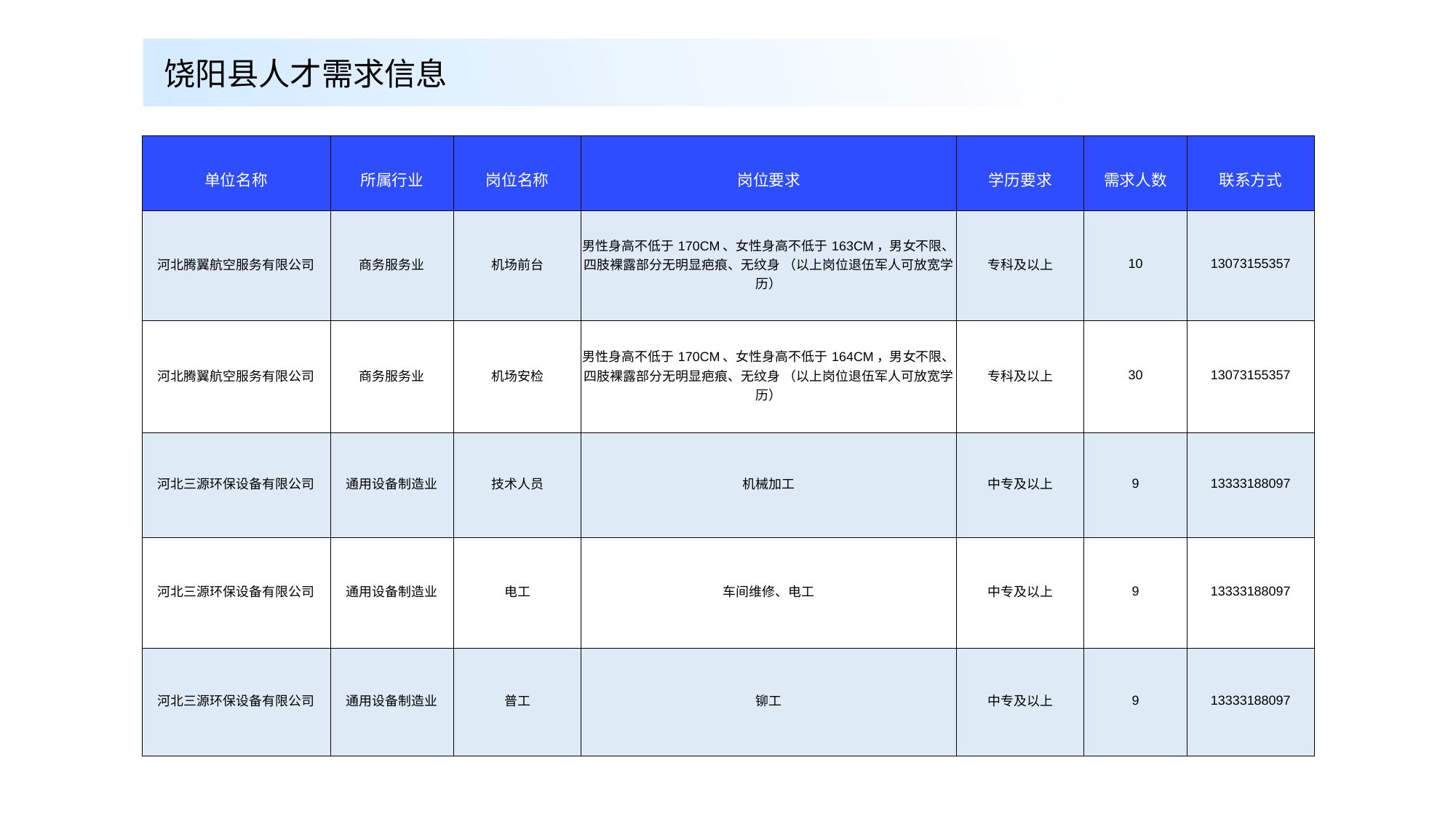

饶阳县人才需求信息
| 单位名称 | 所属行业 | 岗位名称 | 岗位要求 | 学历要求 | 需求人数 | 联系方式 |
| --- | --- | --- | --- | --- | --- | --- |
| 河北腾翼航空服务有限公司 | 商务服务业 | 机场前台 | 男性身高不低于170CM、女性身高不低于163CM，男女不限、四肢裸露部分无明显疤痕、无纹身 （以上岗位退伍军人可放宽学历） | 专科及以上 | 10 | 13073155357 |
| 河北腾翼航空服务有限公司 | 商务服务业 | 机场安检 | 男性身高不低于170CM、女性身高不低于164CM，男女不限、四肢裸露部分无明显疤痕、无纹身 （以上岗位退伍军人可放宽学历） | 专科及以上 | 30 | 13073155357 |
| 河北三源环保设备有限公司 | 通用设备制造业 | 技术人员 | 机械加工 | 中专及以上 | 9 | 13333188097 |
| 河北三源环保设备有限公司 | 通用设备制造业 | 电工 | 车间维修、电工 | 中专及以上 | 9 | 13333188097 |
| 河北三源环保设备有限公司 | 通用设备制造业 | 普工 | 铆工 | 中专及以上 | 9 | 13333188097 |
34